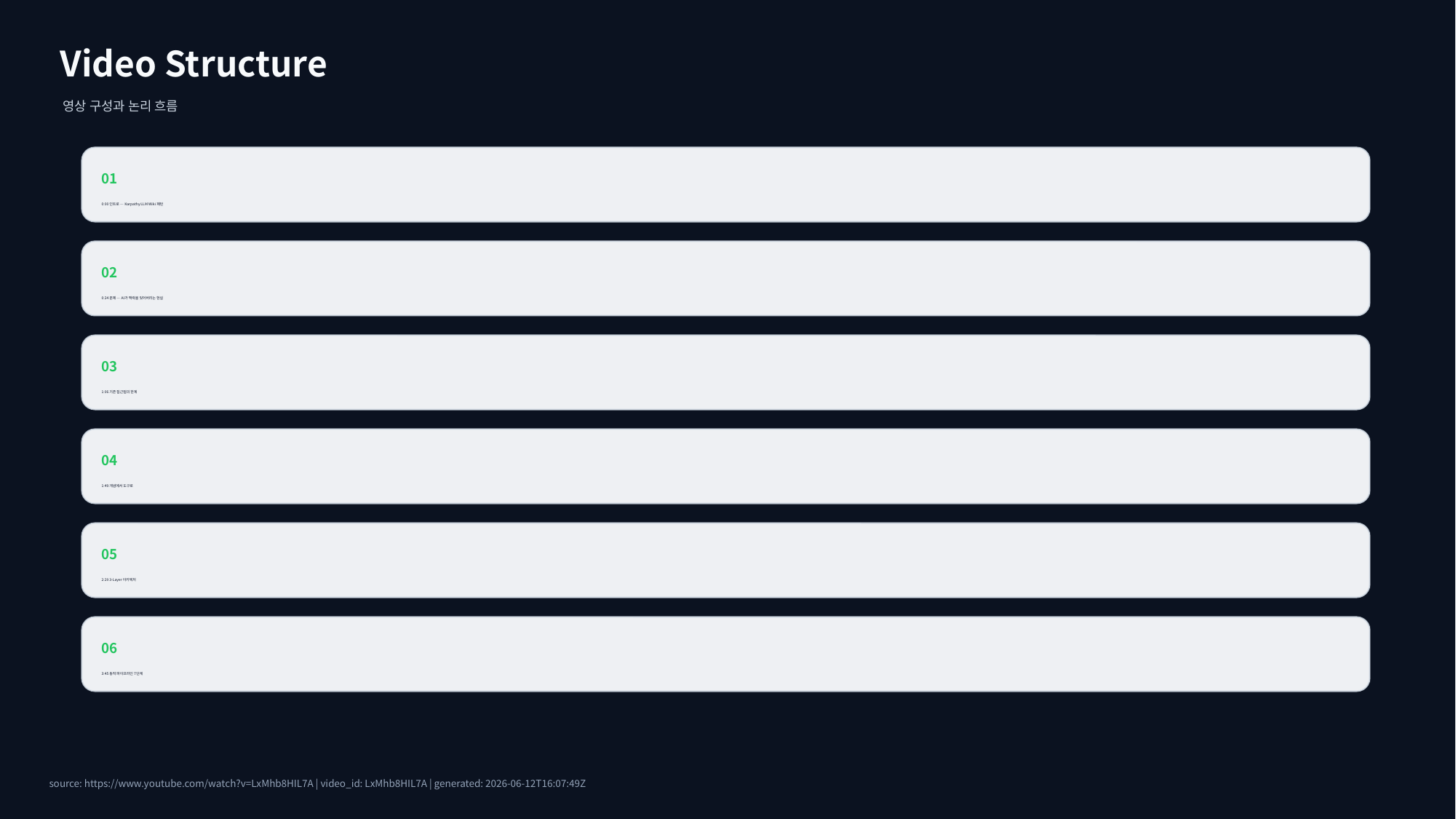

Video Structure
영상 구성과 논리 흐름

01
0:00 인트로 — Karpathy LLM Wiki 패턴

02
0:24 문제 — AI가 맥락을 잊어버리는 현실

03
1:06 기존 접근법의 한계

04
1:49 개념에서 도구로

05
2:29 3-Layer 아키텍처

06
3:45 동작 파이프라인 7단계
source: https://www.youtube.com/watch?v=LxMhb8HIL7A | video_id: LxMhb8HIL7A | generated: 2026-06-12T16:07:49Z